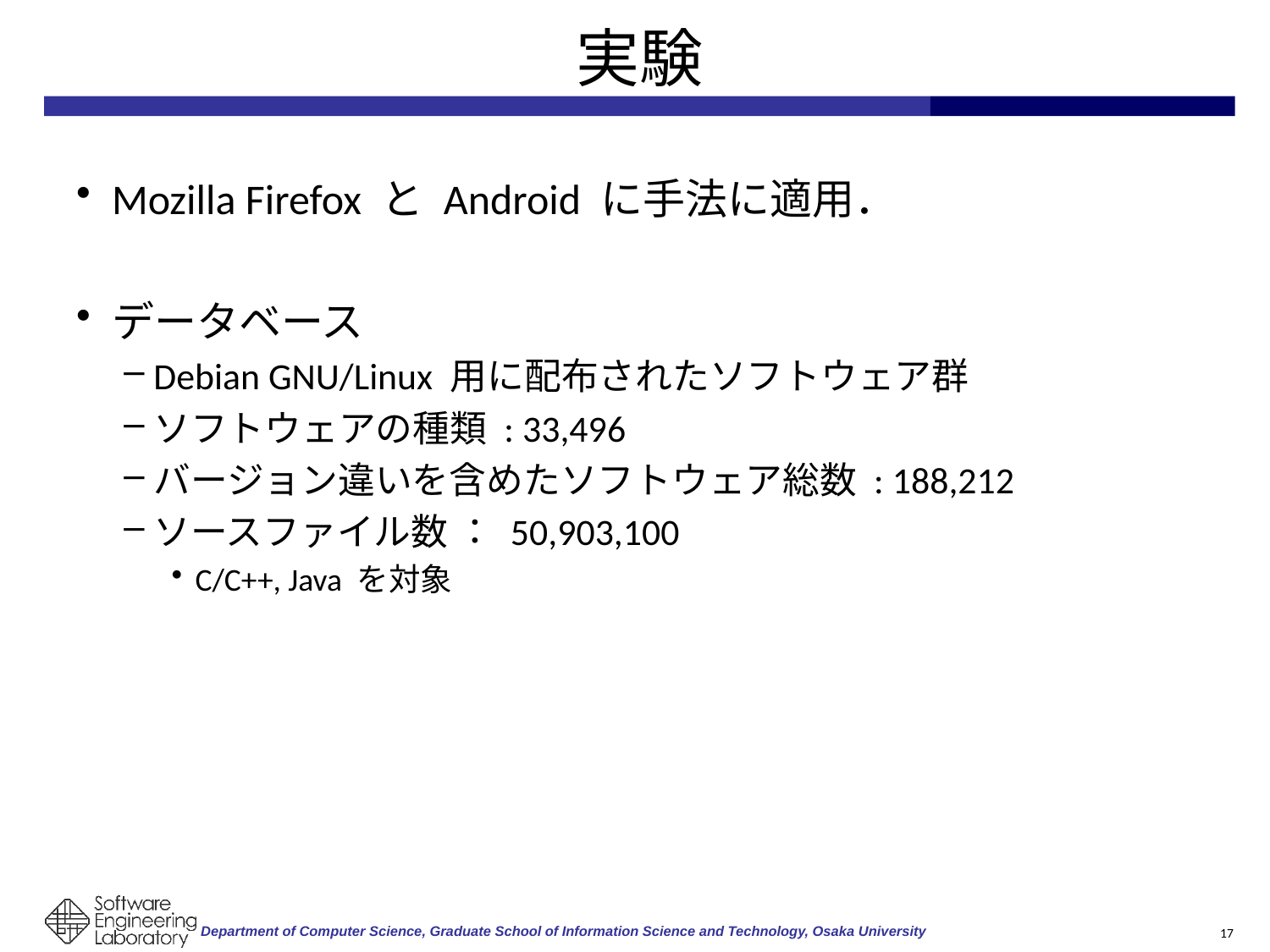

# 実験
Mozilla Firefox と Android に手法に適用．

データベース
Debian GNU/Linux 用に配布されたソフトウェア群
ソフトウェアの種類 : 33,496
バージョン違いを含めたソフトウェア総数 : 188,212
ソースファイル数 ： 50,903,100
C/C++, Java を対象
17